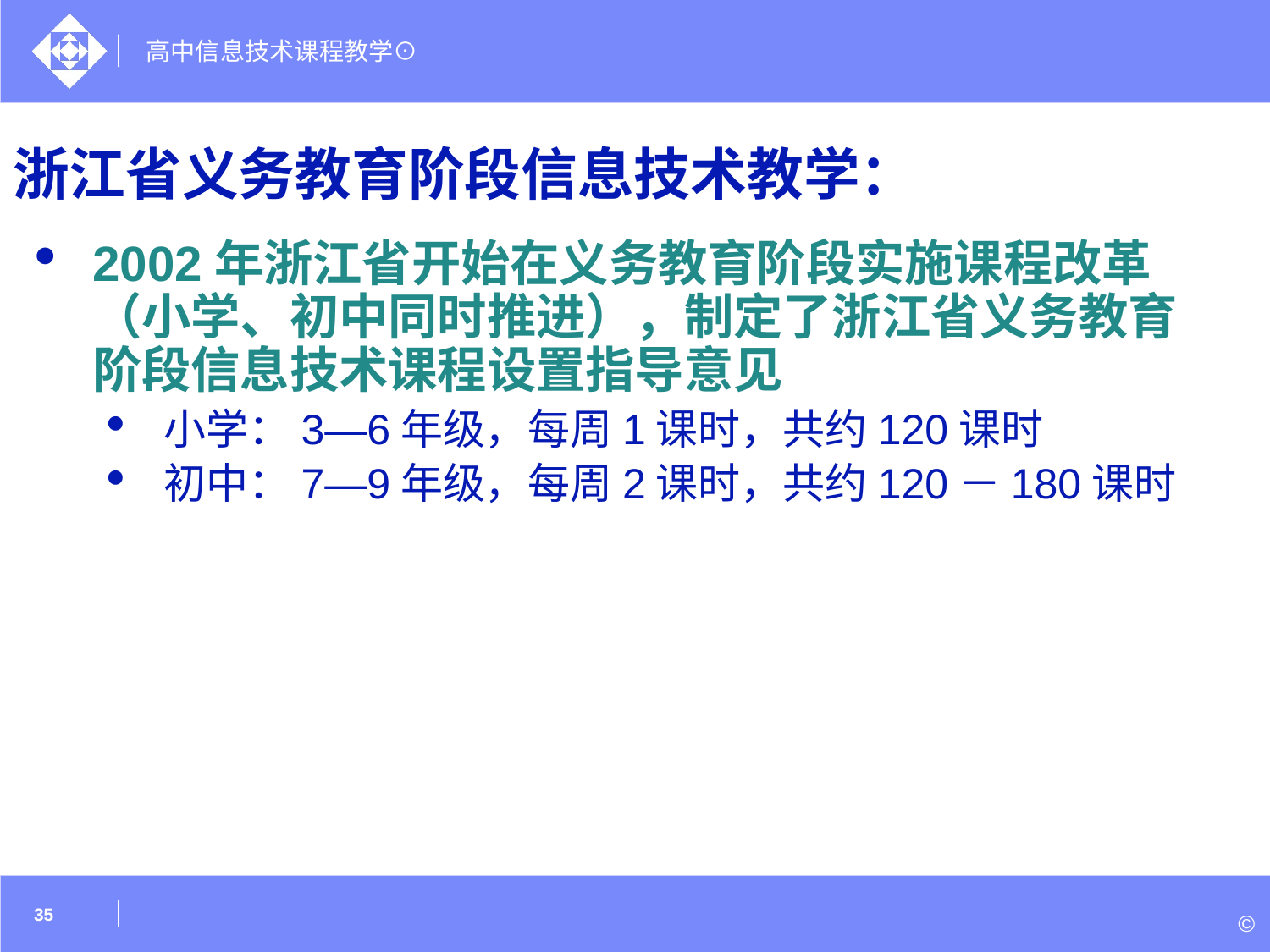

# 浙江省义务教育阶段信息技术教学：
2002年浙江省开始在义务教育阶段实施课程改革（小学、初中同时推进），制定了浙江省义务教育阶段信息技术课程设置指导意见
小学：3—6年级，每周1课时，共约120课时
初中：7—9年级，每周2课时，共约120－180课时
35